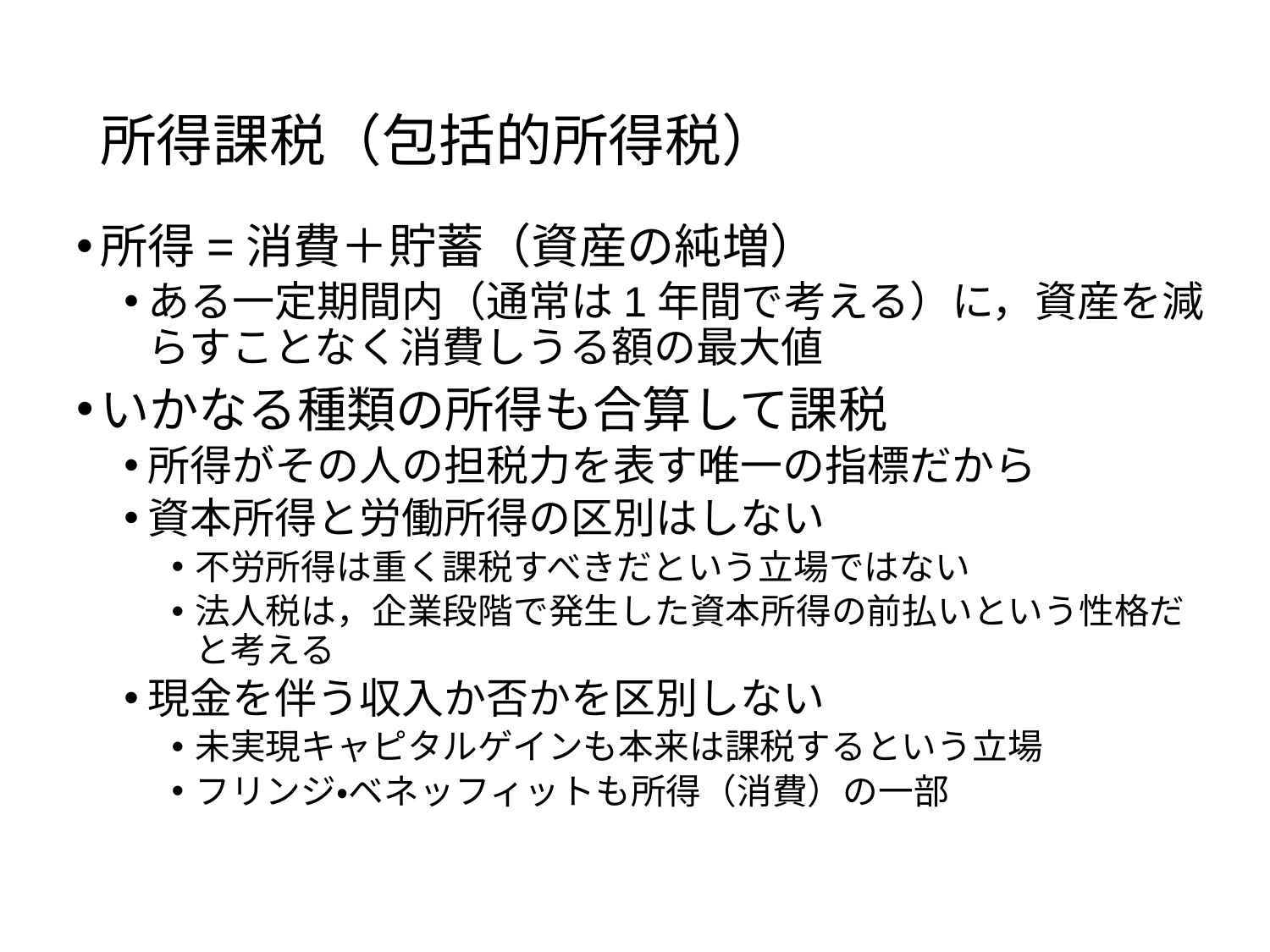

# 所得課税（包括的所得税）
所得=消費＋貯蓄（資産の純増）
ある一定期間内（通常は1年間で考える）に，資産を減らすことなく消費しうる額の最大値
いかなる種類の所得も合算して課税
所得がその人の担税力を表す唯一の指標だから
資本所得と労働所得の区別はしない
不労所得は重く課税すべきだという立場ではない
法人税は，企業段階で発生した資本所得の前払いという性格だと考える
現金を伴う収入か否かを区別しない
未実現キャピタルゲインも本来は課税するという立場
フリンジ・ベネッフィットも所得（消費）の一部